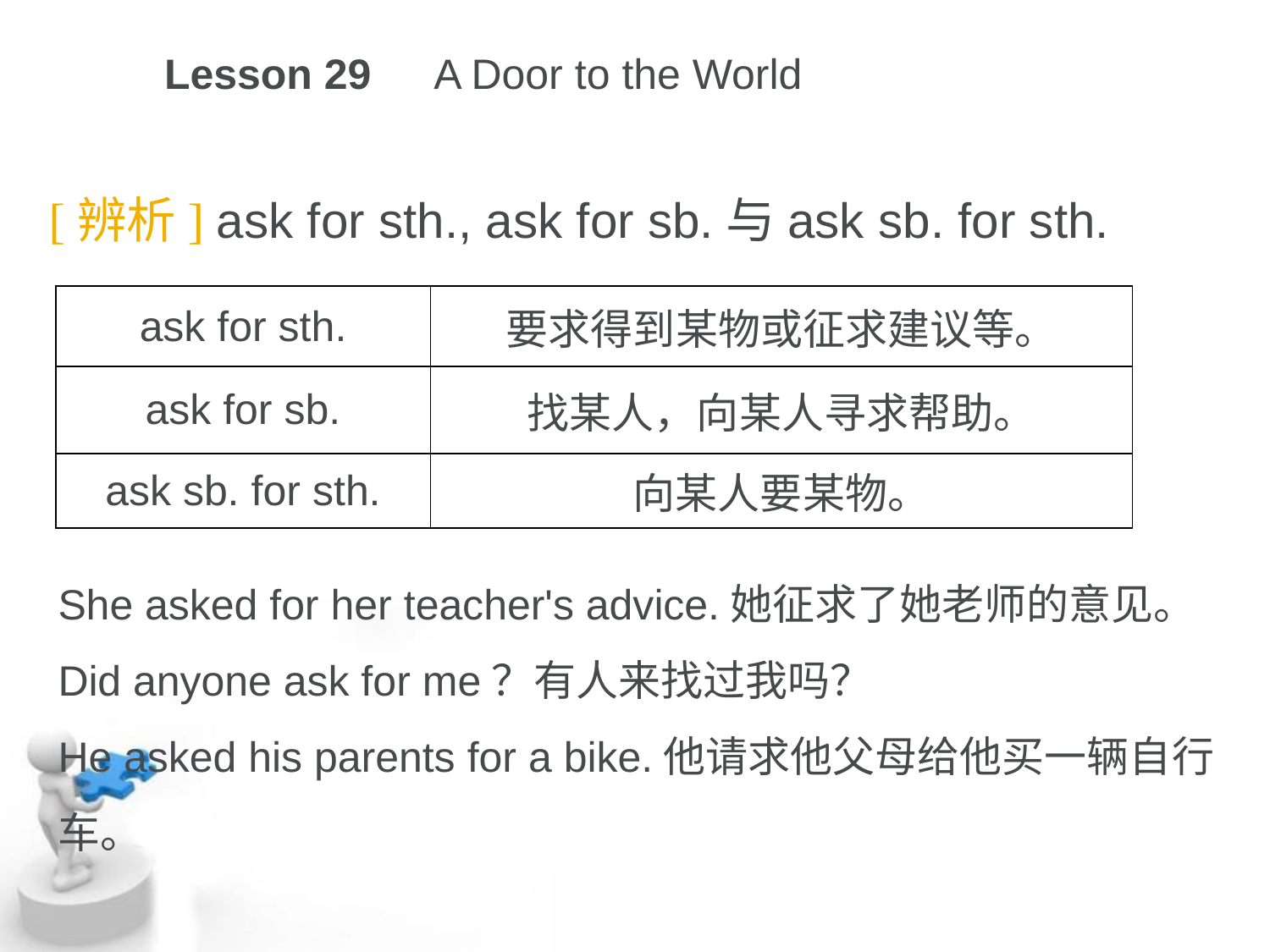

Lesson 29　A Door to the World
[辨析] ask for sth., ask for sb.与ask sb. for sth.
| ask for sth. | 要求得到某物或征求建议等。 |
| --- | --- |
| ask for sb. | 找某人，向某人寻求帮助。 |
| ask sb. for sth. | 向某人要某物。 |

She asked for her teacher's advice.她征求了她老师的意见。
Did anyone ask for me？有人来找过我吗？
He asked his parents for a bike.他请求他父母给他买一辆自行车。